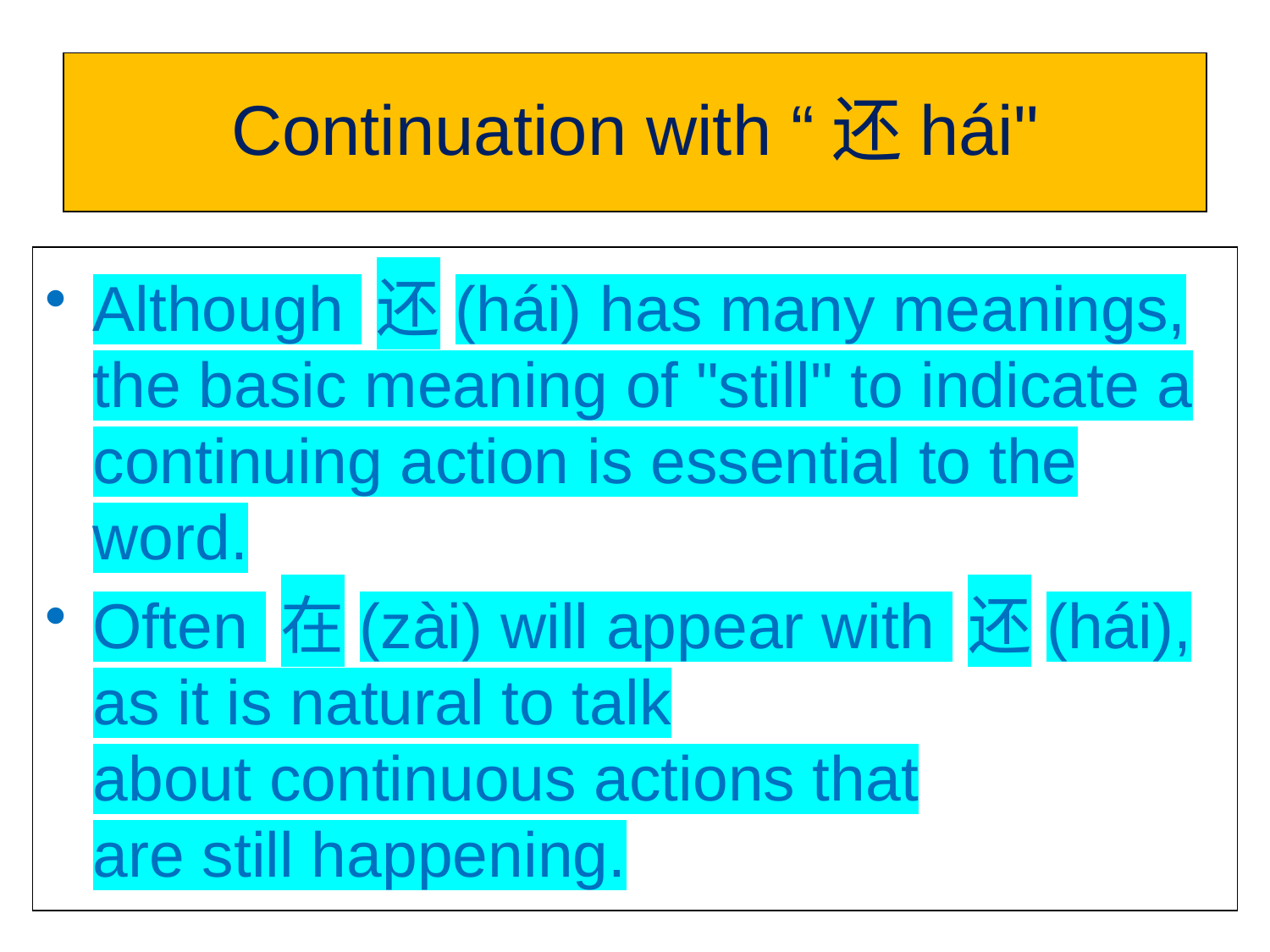

# Continuation with “还hái"
Although 还(hái) has many meanings, the basic meaning of "still" to indicate a continuing action is essential to the word.
Often 在(zài) will appear with 还(hái), as it is natural to talk about continuous actions that are still happening.